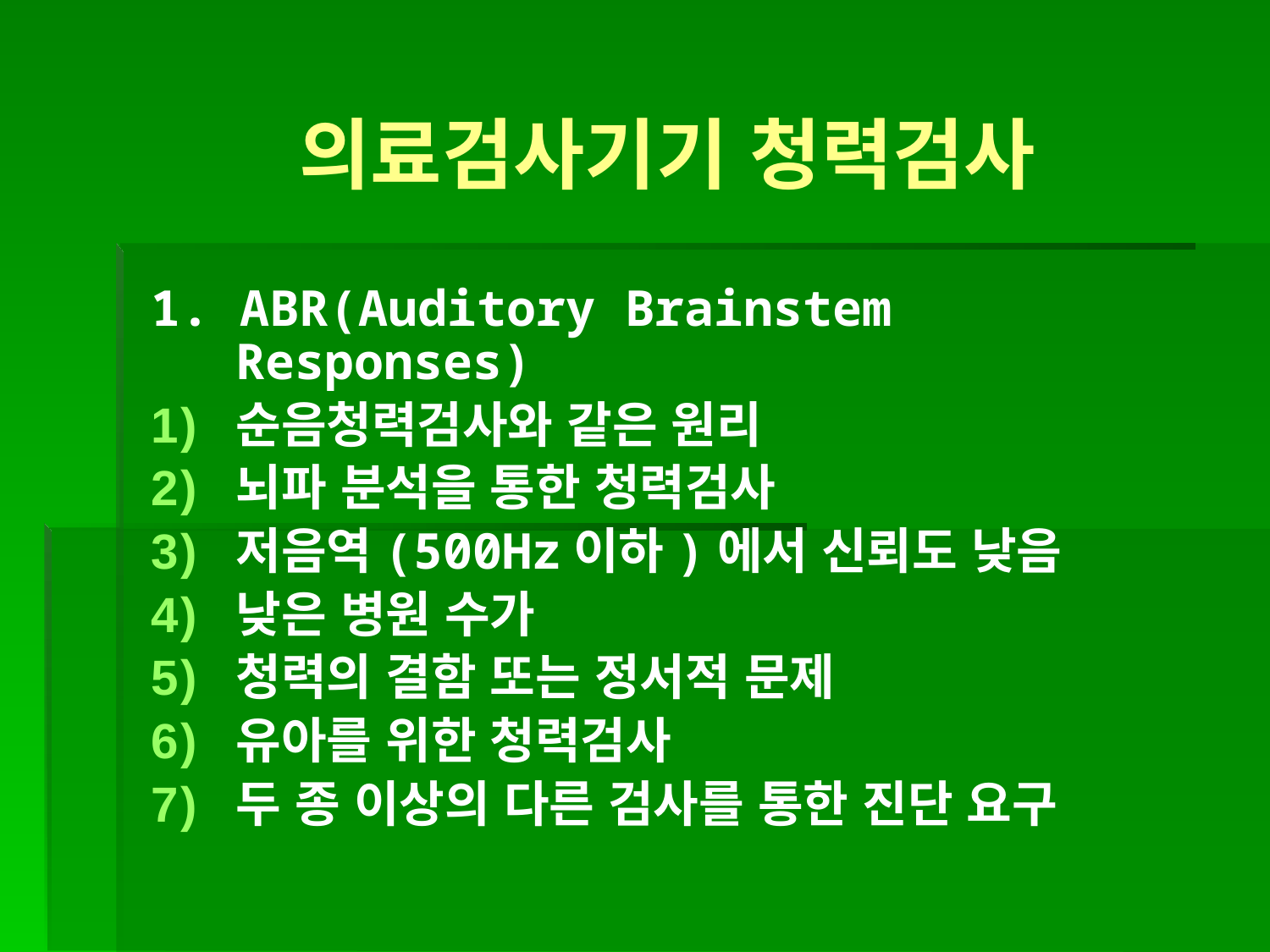

의료검사기기 청력검사
1. ABR(Auditory Brainstem Responses)
순음청력검사와 같은 원리
뇌파 분석을 통한 청력검사
저음역(500Hz이하)에서 신뢰도 낮음
낮은 병원 수가
청력의 결함 또는 정서적 문제
유아를 위한 청력검사
두 종 이상의 다른 검사를 통한 진단 요구